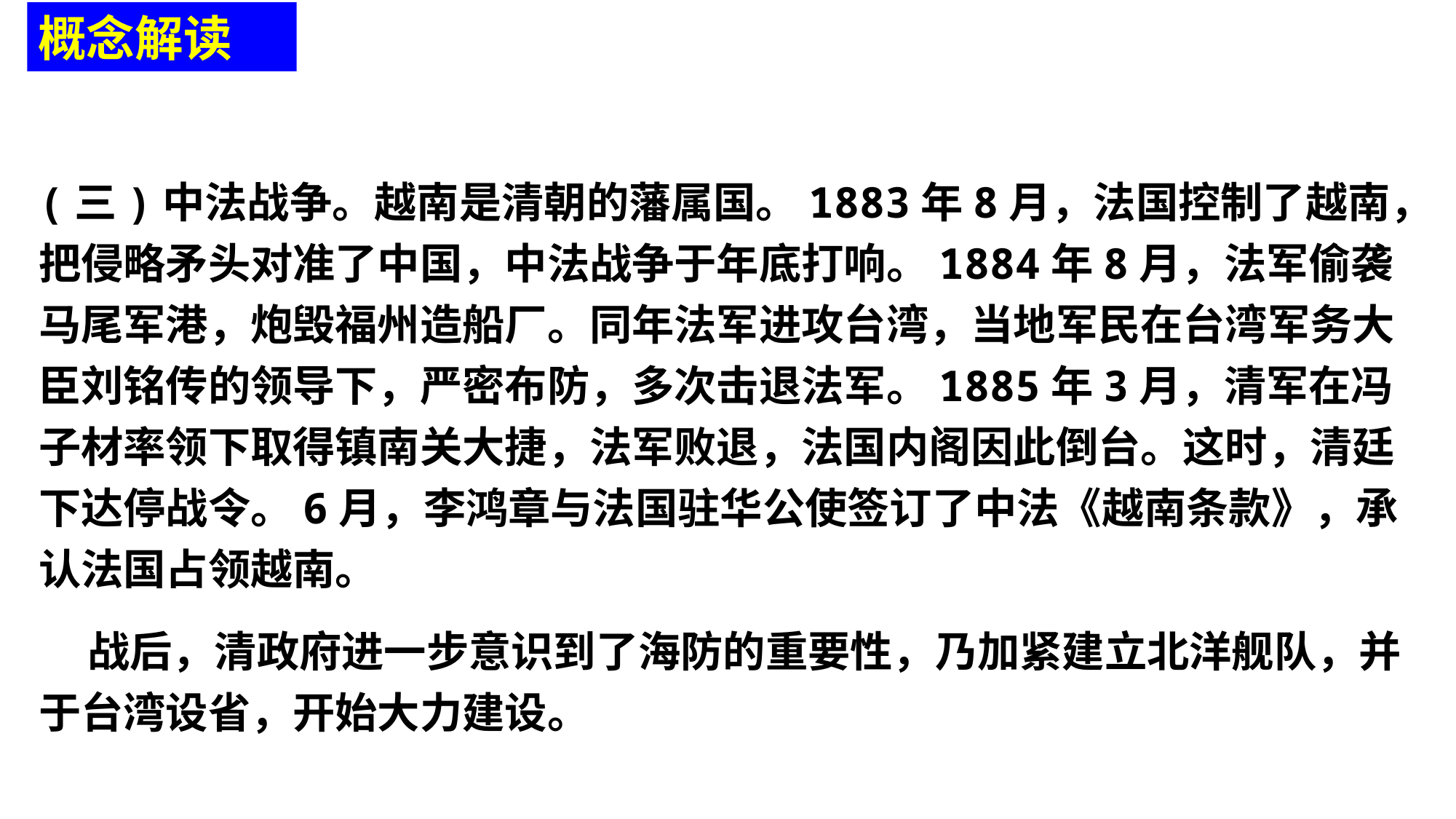

概念解读
(三)中法战争。越南是清朝的藩属国。1883年8月，法国控制了越南，把侵略矛头对准了中国，中法战争于年底打响。1884年8月，法军偷袭马尾军港，炮毁福州造船厂。同年法军进攻台湾，当地军民在台湾军务大臣刘铭传的领导下，严密布防，多次击退法军。1885年3月，清军在冯子材率领下取得镇南关大捷，法军败退，法国内阁因此倒台。这时，清廷下达停战令。6月，李鸿章与法国驻华公使签订了中法《越南条款》，承认法国占领越南。
    战后，清政府进一步意识到了海防的重要性，乃加紧建立北洋舰队，并于台湾设省，开始大力建设。